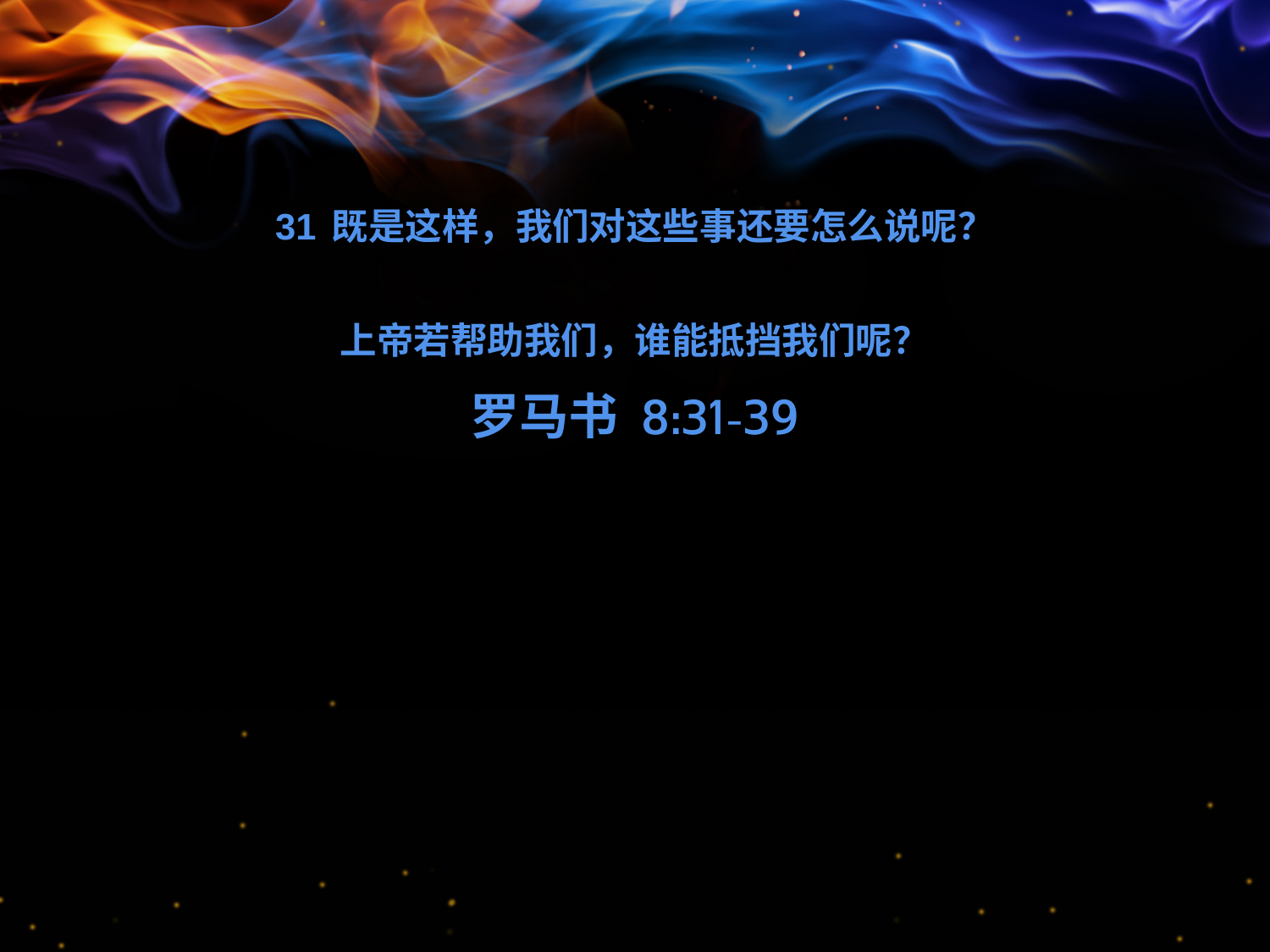

31既是这样，我们对这些事还要怎么说呢？
上帝若帮助我们，谁能抵挡我们呢？
罗马书 8:31-39